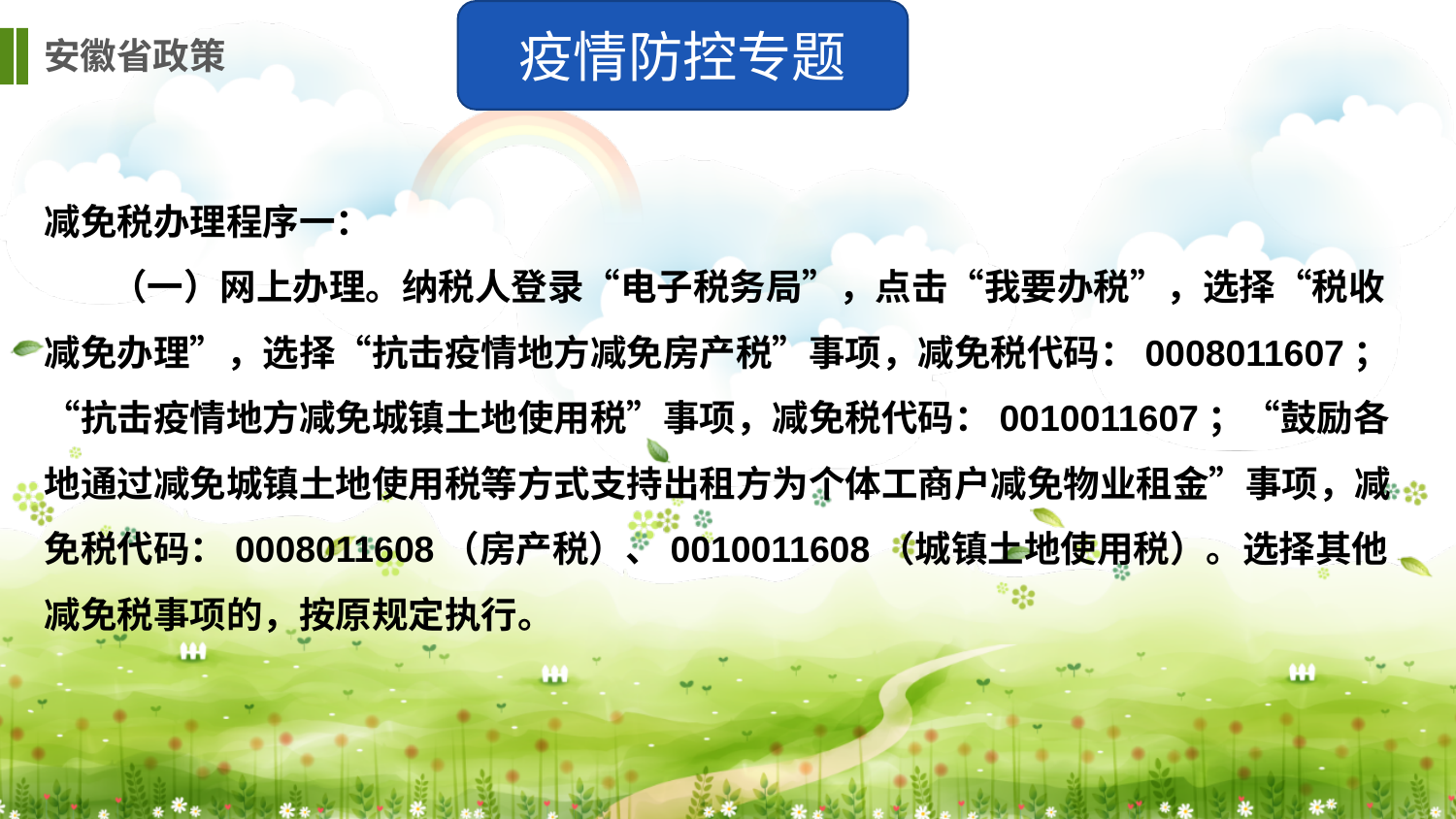

疫情防控专题
安徽省政策

减免税办理程序一：
       （一）网上办理。纳税人登录“电子税务局”，点击“我要办税”，选择“税收减免办理”，选择“抗击疫情地方减免房产税”事项，减免税代码：0008011607；“抗击疫情地方减免城镇土地使用税”事项，减免税代码：0010011607；“鼓励各地通过减免城镇土地使用税等方式支持出租方为个体工商户减免物业租金”事项，减免税代码：0008011608（房产税）、0010011608（城镇土地使用税）。选择其他减免税事项的，按原规定执行。